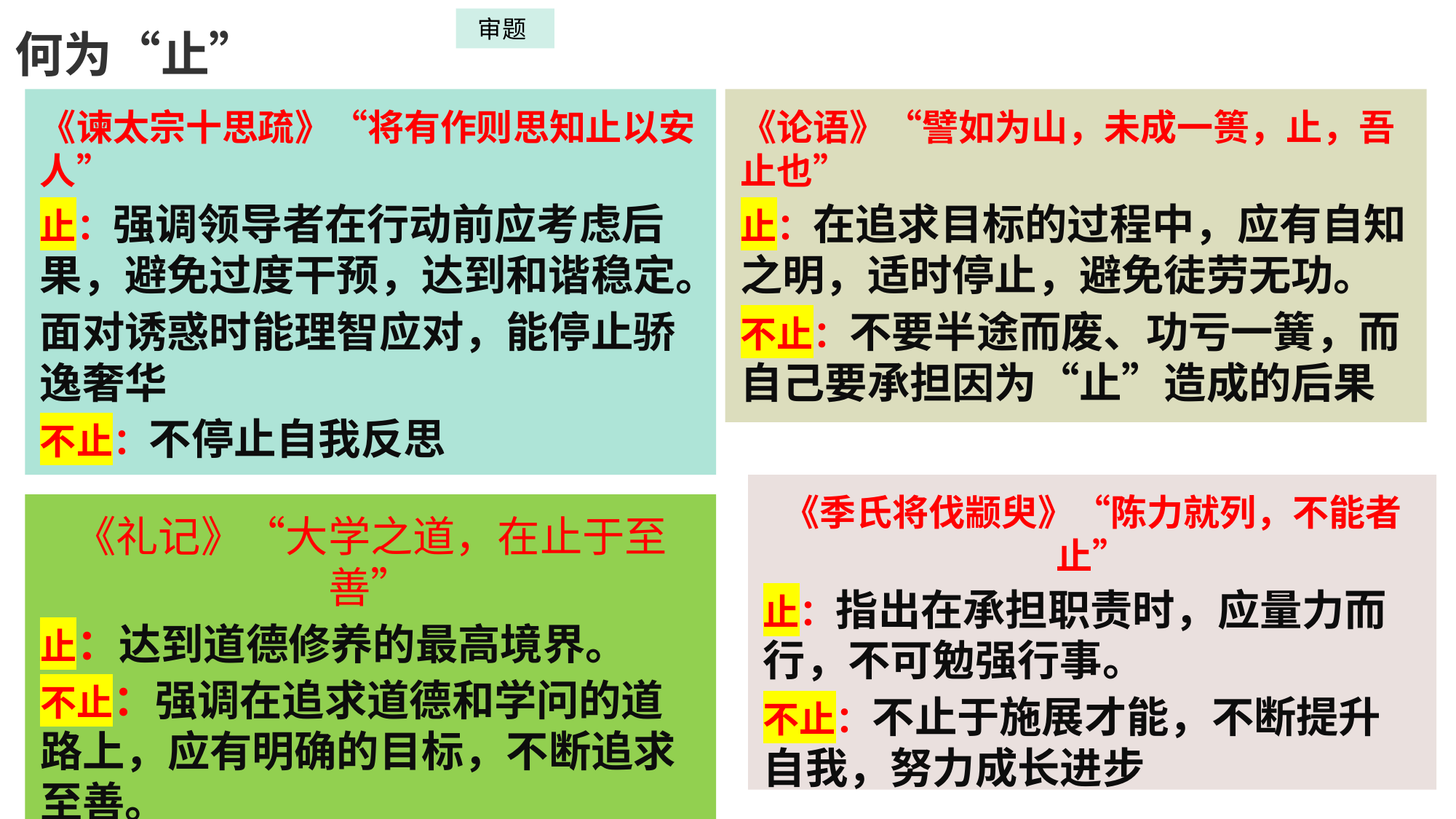

何为“止”
 审题
《谏太宗十思疏》“将有作则思知止以安人”
止：强调领导者在行动前应考虑后果，避免过度干预，达到和谐稳定。
面对诱惑时能理智应对，能停止骄逸奢华
不止：不停止自我反思
《论语》“譬如为山，未成一篑，止，吾止也”
止：在追求目标的过程中，应有自知之明，适时停止，避免徒劳无功。
不止：不要半途而废、功亏一簧，而自己要承担因为“止”造成的后果

《季氏将伐颛臾》“陈力就列，不能者止”
止：指出在承担职责时，应量力而行，不可勉强行事。
不止：不止于施展才能，不断提升自我，努力成长进步
《礼记》“大学之道，在止于至善”
止：达到道德修养的最高境界。
不止：强调在追求道德和学问的道路上，应有明确的目标，不断追求至善。